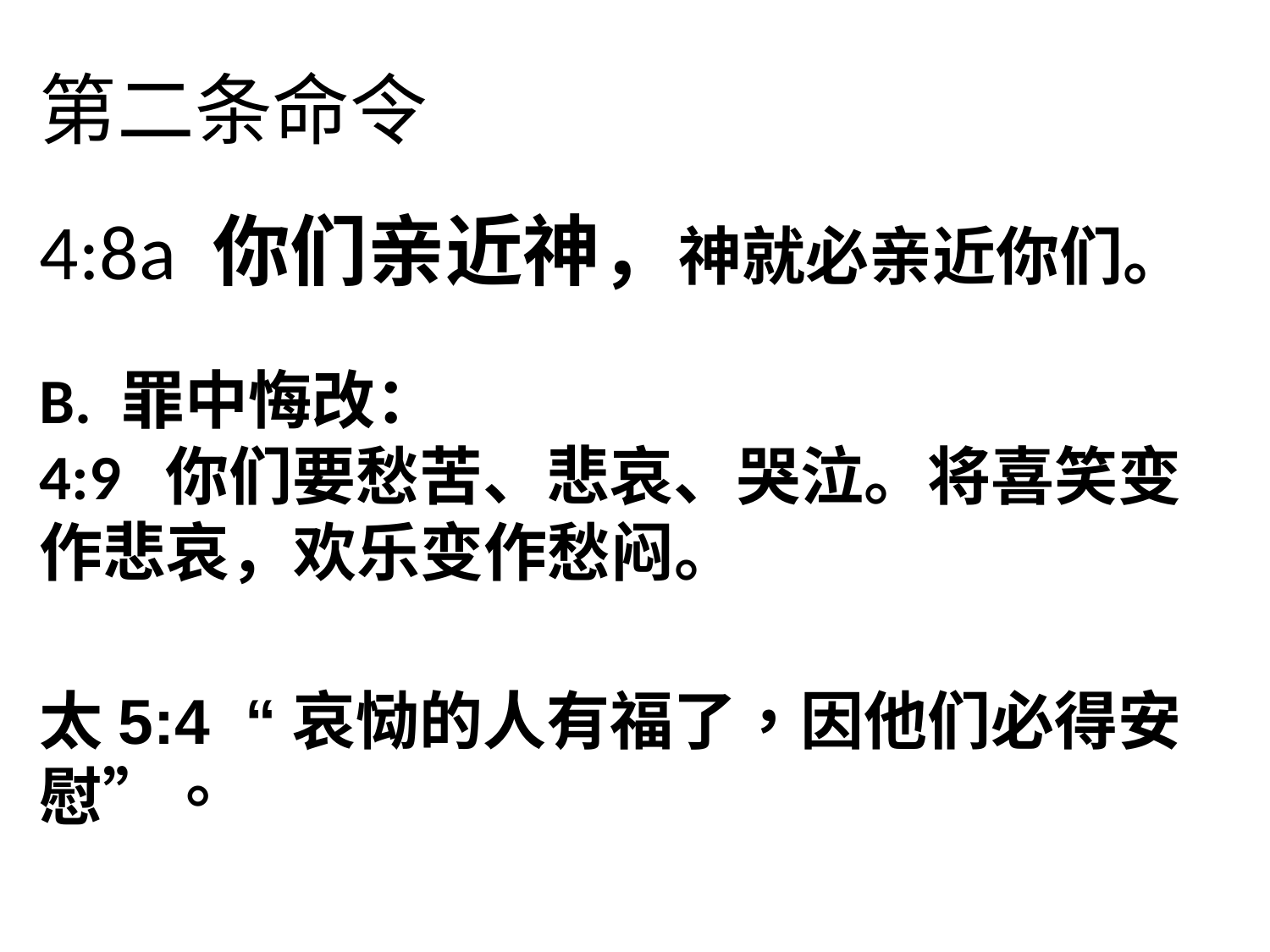

# 第二条命令
4:8a 你们亲近神，神就必亲近你们。
B. 罪中悔改：
4:9  你们要愁苦、悲哀、哭泣。将喜笑变作悲哀，欢乐变作愁闷。
太5:4  “哀恸的人有福了，因他们必得安慰”。